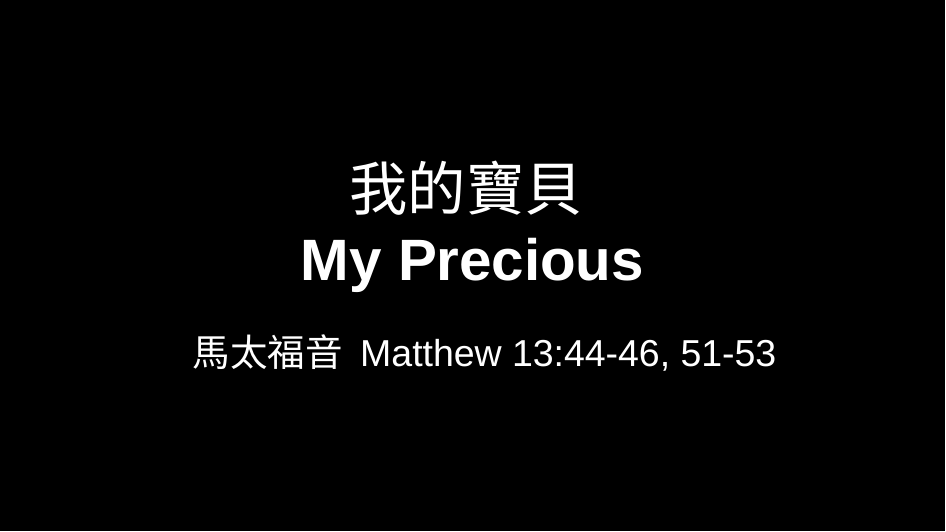

# 我的寶貝 My Precious
馬太福音 Matthew 13:44-46, 51-53